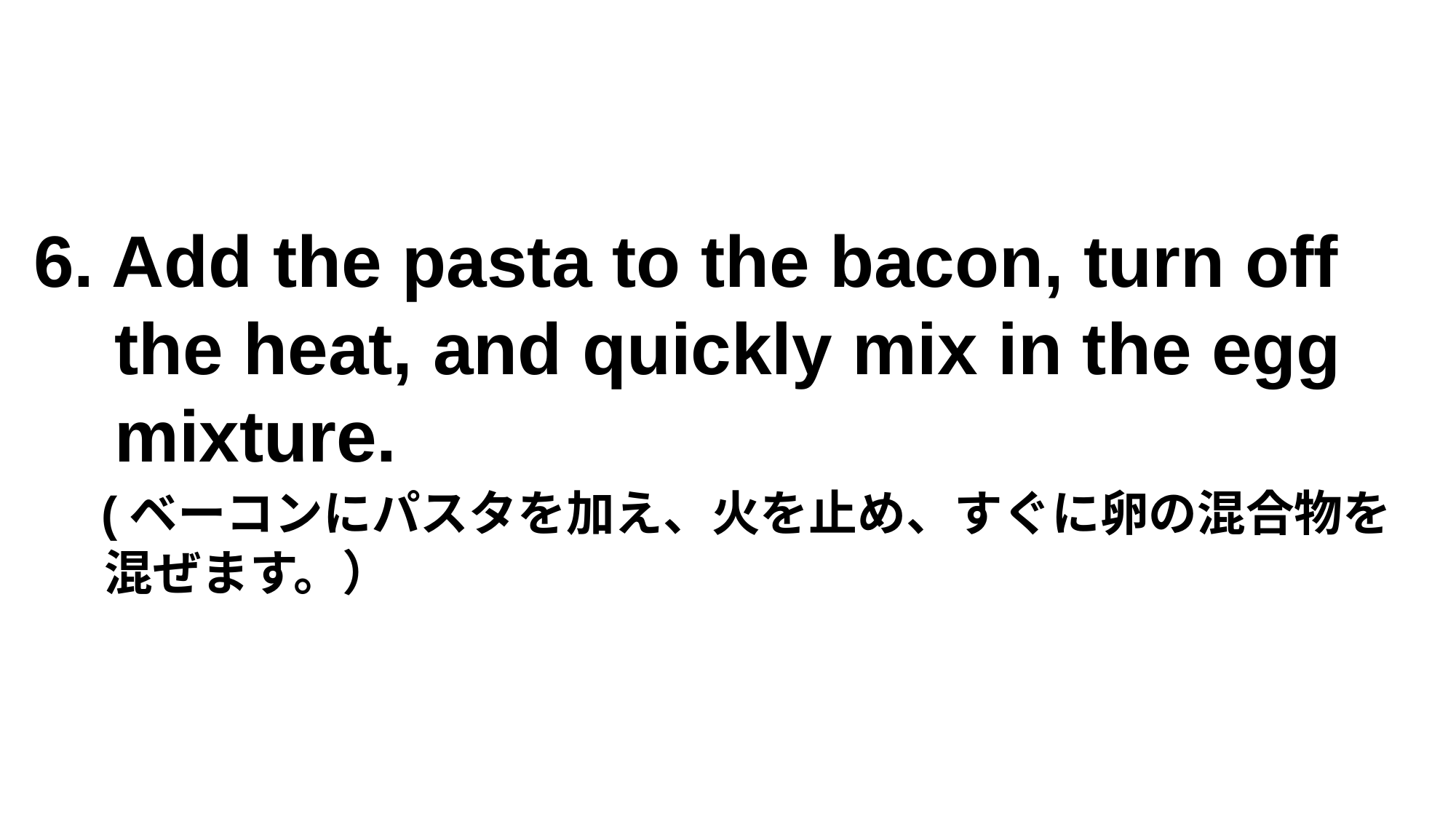

6. Add the pasta to the bacon, turn off
    the heat, and quickly mix in the egg
    mixture.
　(ベーコンにパスタを加え、火を止め、すぐに卵の混合物を
　  混ぜます。）